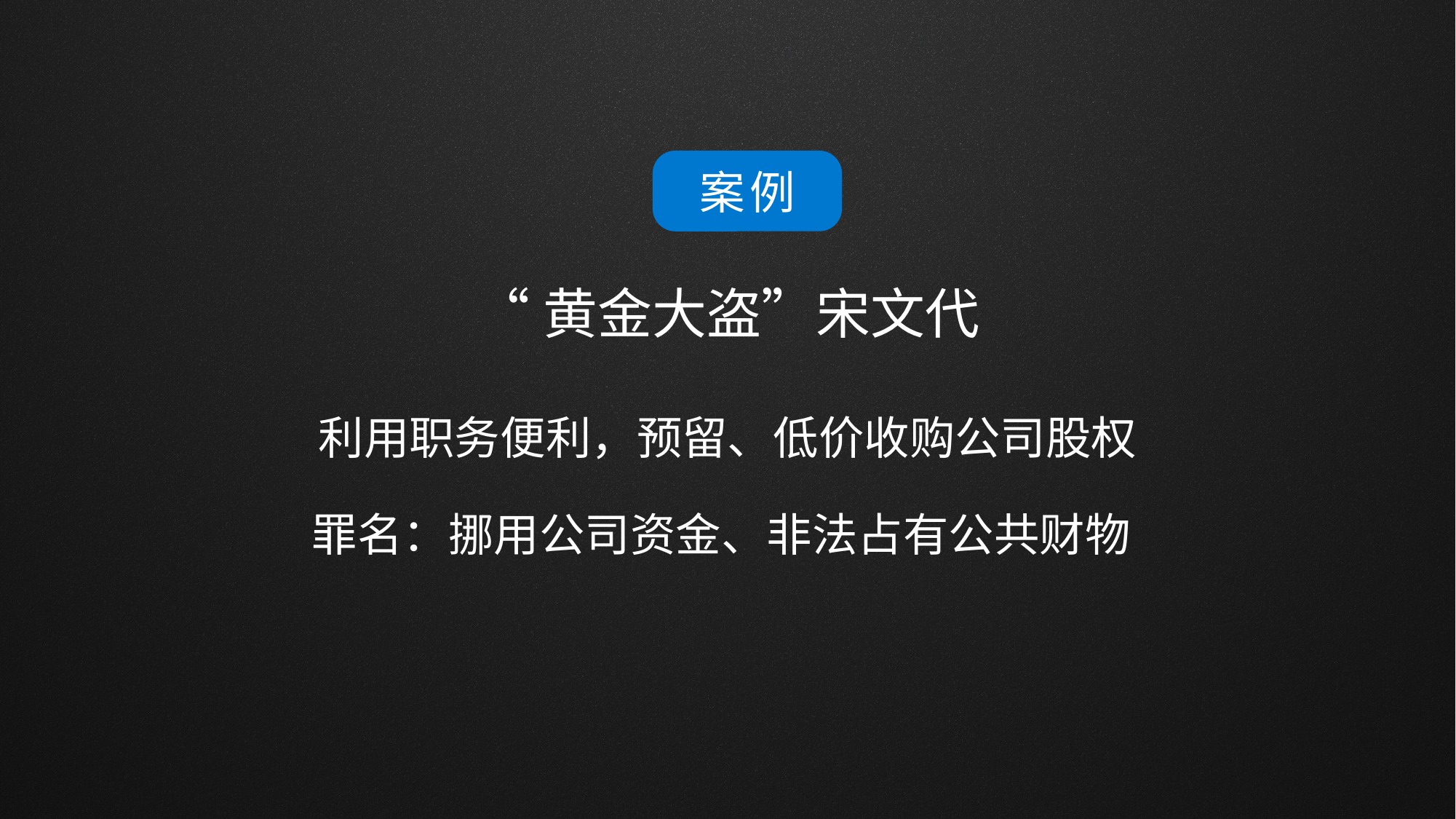

案例
“黄金大盗”宋文代
利用职务便利，预留、低价收购公司股权
罪名：挪用公司资金、非法占有公共财物